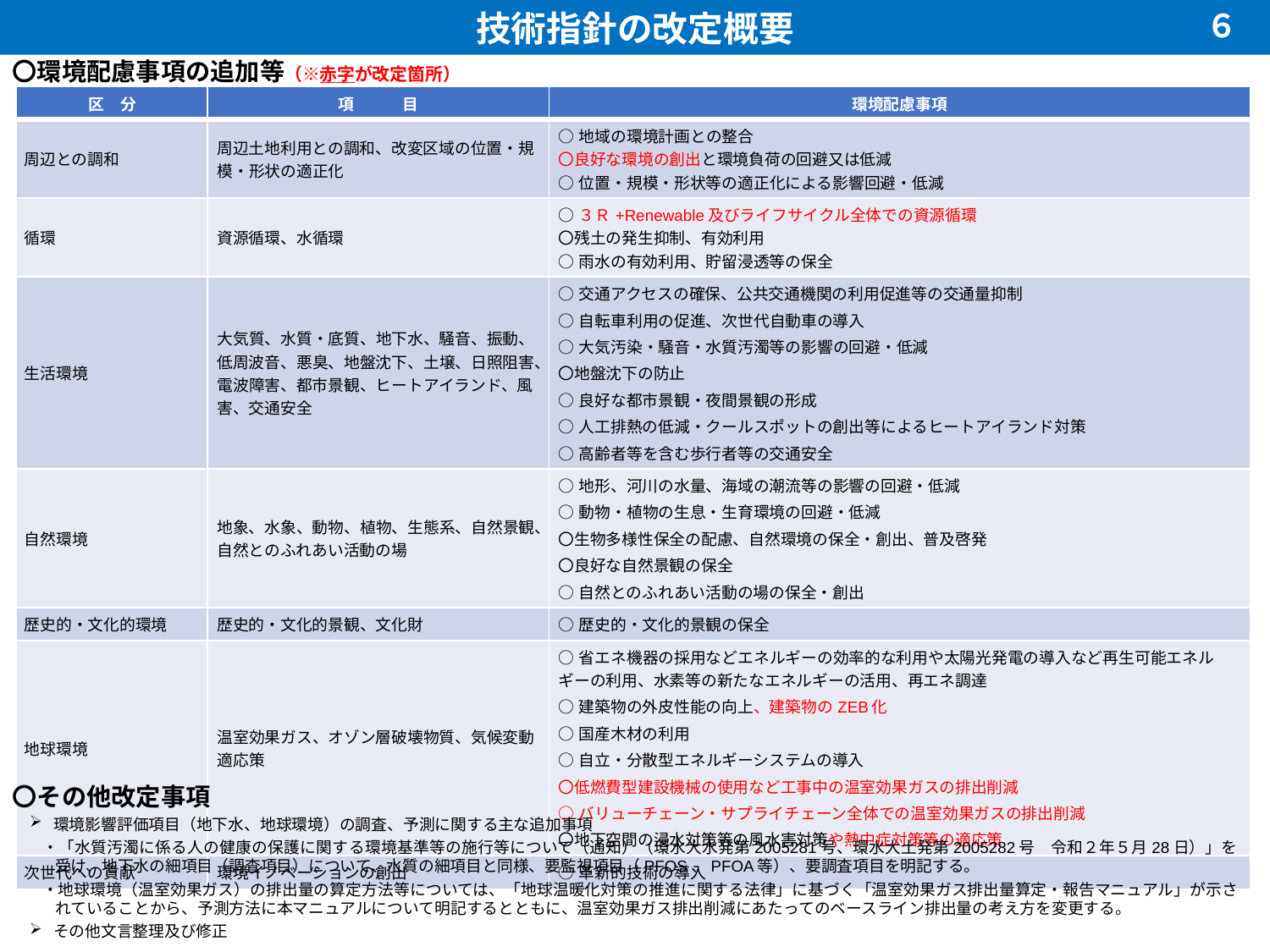

技術指針の改定概要
６
〇環境配慮事項の追加等（※赤字が改定箇所）
| 区　分 | 項　　　目 | 環境配慮事項 |
| --- | --- | --- |
| 周辺との調和 | 周辺土地利用との調和、改変区域の位置・規模・形状の適正化 | ○地域の環境計画との整合 〇良好な環境の創出と環境負荷の回避又は低減 ○位置・規模・形状等の適正化による影響回避・低減 |
| 循環 | 資源循環、水循環 | ○３Ｒ+Renewable及びライフサイクル全体での資源循環 〇残土の発生抑制、有効利用 ○雨水の有効利用、貯留浸透等の保全 |
| 生活環境 | 大気質、水質・底質、地下水、騒音、振動、低周波音、悪臭、地盤沈下、土壌、日照阻害、電波障害、都市景観、ヒートアイランド、風害、交通安全 | ○交通アクセスの確保、公共交通機関の利用促進等の交通量抑制 ○自転車利用の促進、次世代自動車の導入 ○大気汚染・騒音・水質汚濁等の影響の回避・低減 〇地盤沈下の防止 ○良好な都市景観・夜間景観の形成 ○人工排熱の低減・クールスポットの創出等によるヒートアイランド対策 ○高齢者等を含む歩行者等の交通安全 |
| 自然環境 | 地象、水象、動物、植物、生態系、自然景観、自然とのふれあい活動の場 | ○地形、河川の水量、海域の潮流等の影響の回避・低減 ○動物・植物の生息・生育環境の回避・低減 〇生物多様性保全の配慮、自然環境の保全・創出、普及啓発 〇良好な自然景観の保全 ○自然とのふれあい活動の場の保全・創出 |
| 歴史的・文化的環境 | 歴史的・文化的景観、文化財 | ○歴史的・文化的景観の保全 |
| 地球環境 | 温室効果ガス、オゾン層破壊物質、気候変動適応策 | ○省エネ機器の採用などエネルギーの効率的な利用や太陽光発電の導入など再生可能エネルギーの利用、水素等の新たなエネルギーの活用、再エネ調達 ○建築物の外皮性能の向上、建築物のZEB化 ○国産木材の利用 ○自立・分散型エネルギーシステムの導入 〇低燃費型建設機械の使用など工事中の温室効果ガスの排出削減 ○バリューチェーン・サプライチェーン全体での温室効果ガスの排出削減 〇地下空間の浸水対策等の風水害対策や熱中症対策等の適応策 |
| 次世代への貢献 | 環境イノベーションの創出 | ○革新的技術の導入 |
〇その他改定事項
環境影響評価項目（地下水、地球環境）の調査、予測に関する主な追加事項
・「水質汚濁に係る人の健康の保護に関する環境基準等の施行等について（通知）（環水大水発第2005281号、環水大土発第2005282号　令和２年５月28日）」を受け、地下水の細項目（調査項目）について、水質の細項目と同様、要監視項目（PFOS、PFOA等）、要調査項目を明記する。
・地球環境（温室効果ガス）の排出量の算定方法等については、「地球温暖化対策の推進に関する法律」に基づく「温室効果ガス排出量算定・報告マニュアル」が示されていることから、予測方法に本マニュアルについて明記するとともに、温室効果ガス排出削減にあたってのベースライン排出量の考え方を変更する。
その他文言整理及び修正